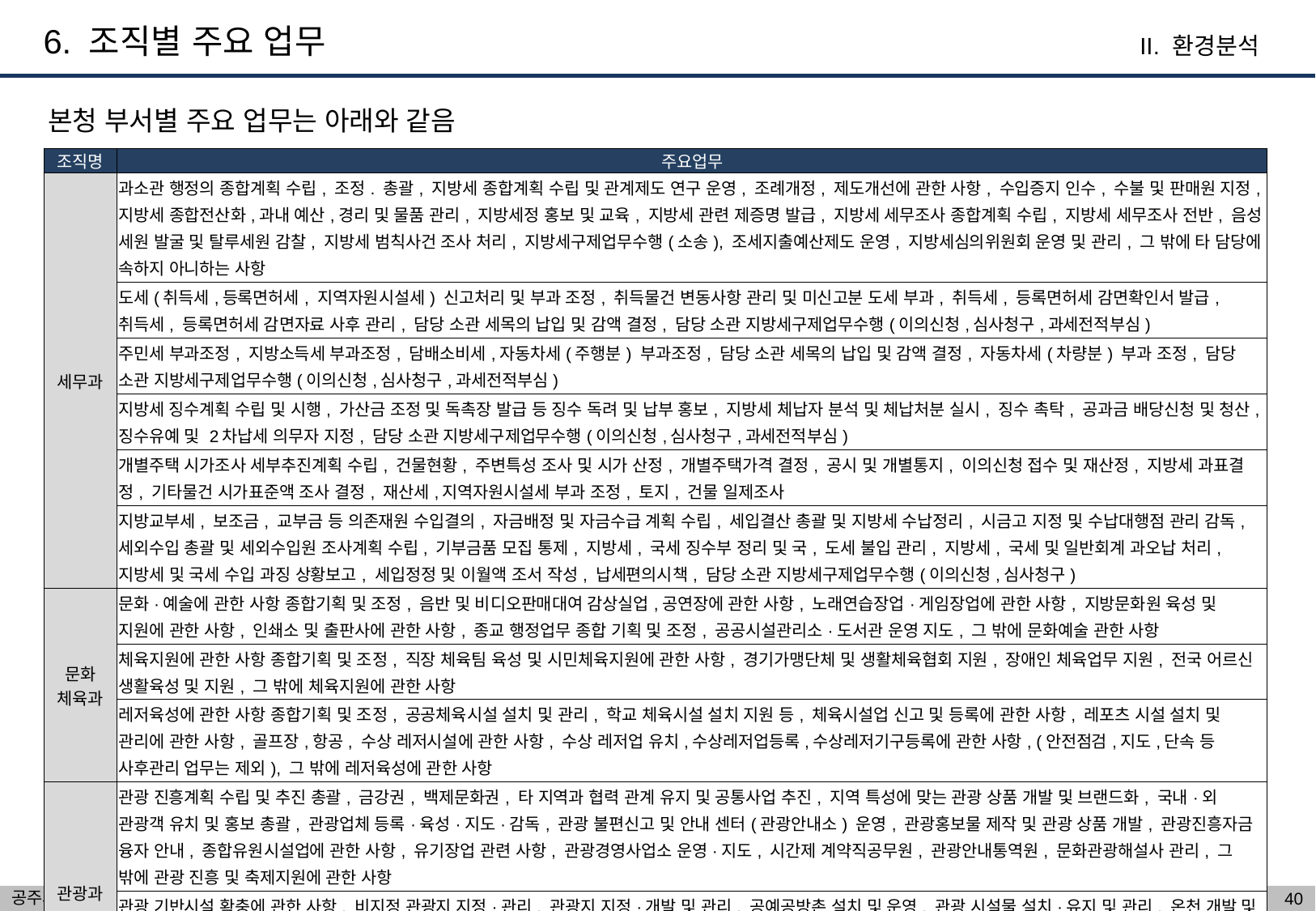

6. 조직별 주요 업무
II. 환경분석
본청 부서별 주요 업무는 아래와 같음
| 조직명 | 주요업무 |
| --- | --- |
| 세무과 | 과소관 행정의 종합계획 수립, 조정. 총괄, 지방세 종합계획 수립 및 관계제도 연구 운영, 조례개정, 제도개선에 관한 사항, 수입증지 인수, 수불 및 판매원 지정, 지방세 종합전산화,과내 예산,경리 및 물품 관리, 지방세정 홍보 및 교육, 지방세 관련 제증명 발급, 지방세 세무조사 종합계획 수립, 지방세 세무조사 전반, 음성 세원 발굴 및 탈루세원 감찰, 지방세 범칙사건 조사 처리, 지방세구제업무수행(소송), 조세지출예산제도 운영, 지방세심의위원회 운영 및 관리, 그 밖에 타 담당에 속하지 아니하는 사항 |
|  | 도세(취득세,등록면허세, 지역자원시설세) 신고처리 및 부과 조정, 취득물건 변동사항 관리 및 미신고분 도세 부과, 취득세, 등록면허세 감면확인서 발급, 취득세, 등록면허세 감면자료 사후 관리, 담당 소관 세목의 납입 및 감액 결정, 담당 소관 지방세구제업무수행(이의신청,심사청구,과세전적부심) |
|  | 주민세 부과조정, 지방소득세 부과조정, 담배소비세,자동차세(주행분) 부과조정, 담당 소관 세목의 납입 및 감액 결정, 자동차세(차량분) 부과 조정, 담당 소관 지방세구제업무수행(이의신청,심사청구,과세전적부심) |
|  | 지방세 징수계획 수립 및 시행, 가산금 조정 및 독촉장 발급 등 징수 독려 및 납부 홍보, 지방세 체납자 분석 및 체납처분 실시, 징수 촉탁, 공과금 배당신청 및 청산, 징수유예 및 2차납세 의무자 지정, 담당 소관 지방세구제업무수행(이의신청,심사청구,과세전적부심) |
|  | 개별주택 시가조사 세부추진계획 수립, 건물현황, 주변특성 조사 및 시가 산정, 개별주택가격 결정, 공시 및 개별통지, 이의신청 접수 및 재산정, 지방세 과표결정, 기타물건 시가표준액 조사 결정, 재산세,지역자원시설세 부과 조정, 토지, 건물 일제조사 |
|  | 지방교부세, 보조금, 교부금 등 의존재원 수입결의, 자금배정 및 자금수급 계획 수립, 세입결산 총괄 및 지방세 수납정리, 시금고 지정 및 수납대행점 관리 감독, 세외수입 총괄 및 세외수입원 조사계획 수립, 기부금품 모집 통제, 지방세, 국세 징수부 정리 및 국, 도세 불입 관리, 지방세, 국세 및 일반회계 과오납 처리, 지방세 및 국세 수입 과징 상황보고, 세입정정 및 이월액 조서 작성, 납세편의시책, 담당 소관 지방세구제업무수행(이의신청,심사청구) |
| 문화 체육과 | 문화·예술에 관한 사항 종합기획 및 조정, 음반 및 비디오판매대여 감상실업,공연장에 관한 사항, 노래연습장업·게임장업에 관한 사항, 지방문화원 육성 및 지원에 관한 사항, 인쇄소 및 출판사에 관한 사항, 종교 행정업무 종합 기획 및 조정, 공공시설관리소·도서관 운영 지도, 그 밖에 문화예술 관한 사항 |
|  | 체육지원에 관한 사항 종합기획 및 조정, 직장 체육팀 육성 및 시민체육지원에 관한 사항, 경기가맹단체 및 생활체육협회 지원, 장애인 체육업무 지원, 전국 어르신 생활육성 및 지원, 그 밖에 체육지원에 관한 사항 |
|  | 레저육성에 관한 사항 종합기획 및 조정, 공공체육시설 설치 및 관리, 학교 체육시설 설치 지원 등, 체육시설업 신고 및 등록에 관한 사항, 레포츠 시설 설치 및 관리에 관한 사항, 골프장,항공, 수상 레저시설에 관한 사항, 수상 레저업 유치,수상레저업등록,수상레저기구등록에 관한 사항, (안전점검,지도,단속 등 사후관리 업무는 제외), 그 밖에 레저육성에 관한 사항 |
| 관광과 | 관광 진흥계획 수립 및 추진 총괄, 금강권, 백제문화권, 타 지역과 협력 관계 유지 및 공통사업 추진, 지역 특성에 맞는 관광 상품 개발 및 브랜드화, 국내·외 관광객 유치 및 홍보 총괄, 관광업체 등록·육성·지도·감독, 관광 불편신고 및 안내 센터(관광안내소) 운영, 관광홍보물 제작 및 관광 상품 개발, 관광진흥자금 융자 안내, 종합유원시설업에 관한 사항, 유기장업 관련 사항, 관광경영사업소 운영·지도, 시간제 계약직공무원, 관광안내통역원, 문화관광해설사 관리, 그 밖에 관광 진흥 및 축제지원에 관한 사항 |
|  | 관광 기반시설 확충에 관한 사항, 비지정 관광지 지정·관리, 관광지 지정·개발 및 관리, 공예공방촌 설치 및 운영, 관광 시설물 설치·유지 및 관리, 온천 개발 및 온천관광 육성에 관한 사항, 관광자원의 개발 및 보존, 관광지조성 특별회계 설치·관리 |
|  | 각종 축제 추진 및 축제와 관련된 단체의 육성·관리, 웅진성 수문병 근무 교대식 거행, 전국향토연극제 추진, 금강자연미술 및 공주국제미술제에 관한 사항, 밤 축제 추진 및 기타 축제에 관한 사항 등 |